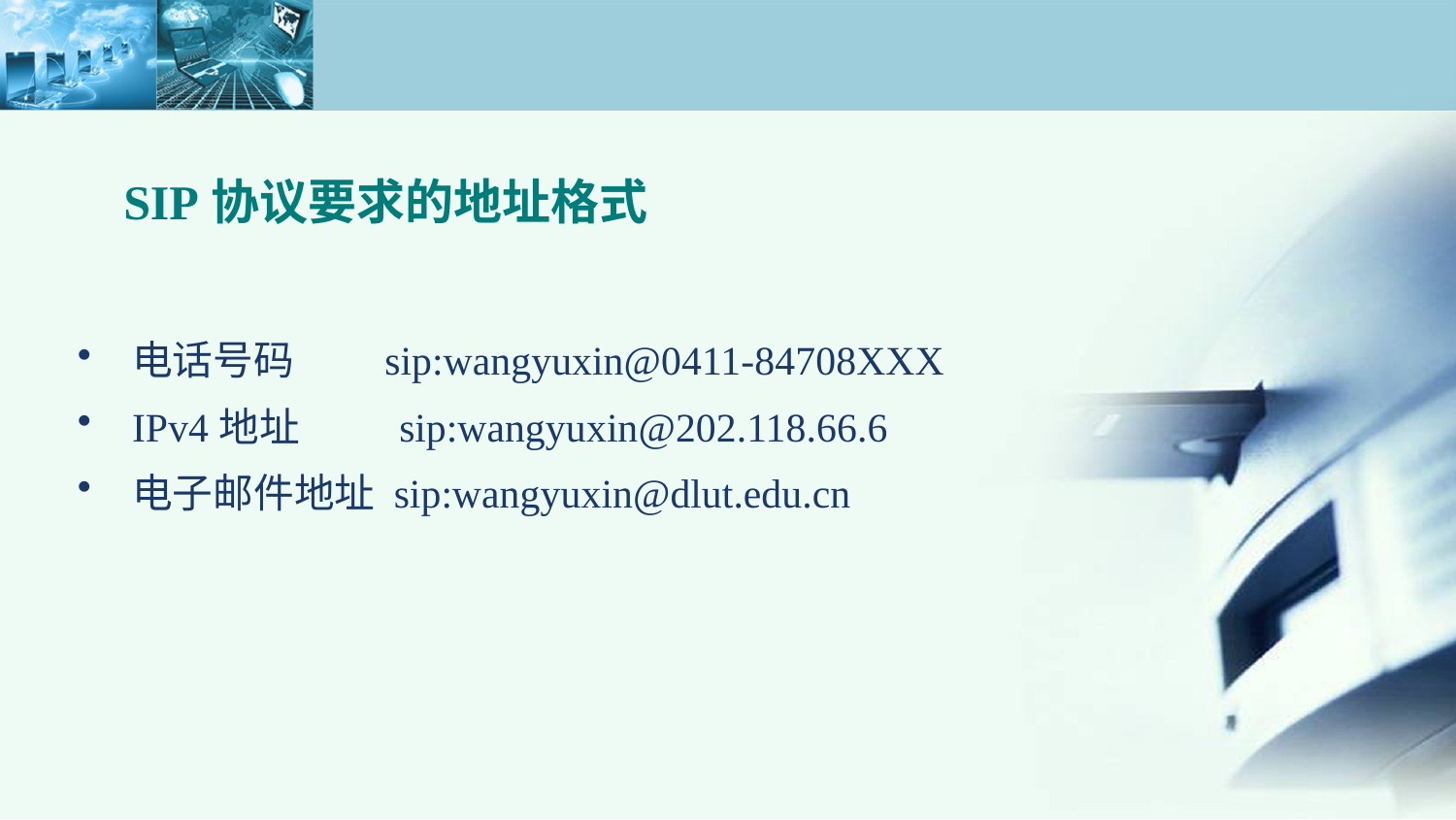

SIP协议要求的地址格式
电话号码         sip:wangyuxin@0411-84708XXX
IPv4地址          sip:wangyuxin@202.118.66.6
电子邮件地址 sip:wangyuxin@dlut.edu.cn